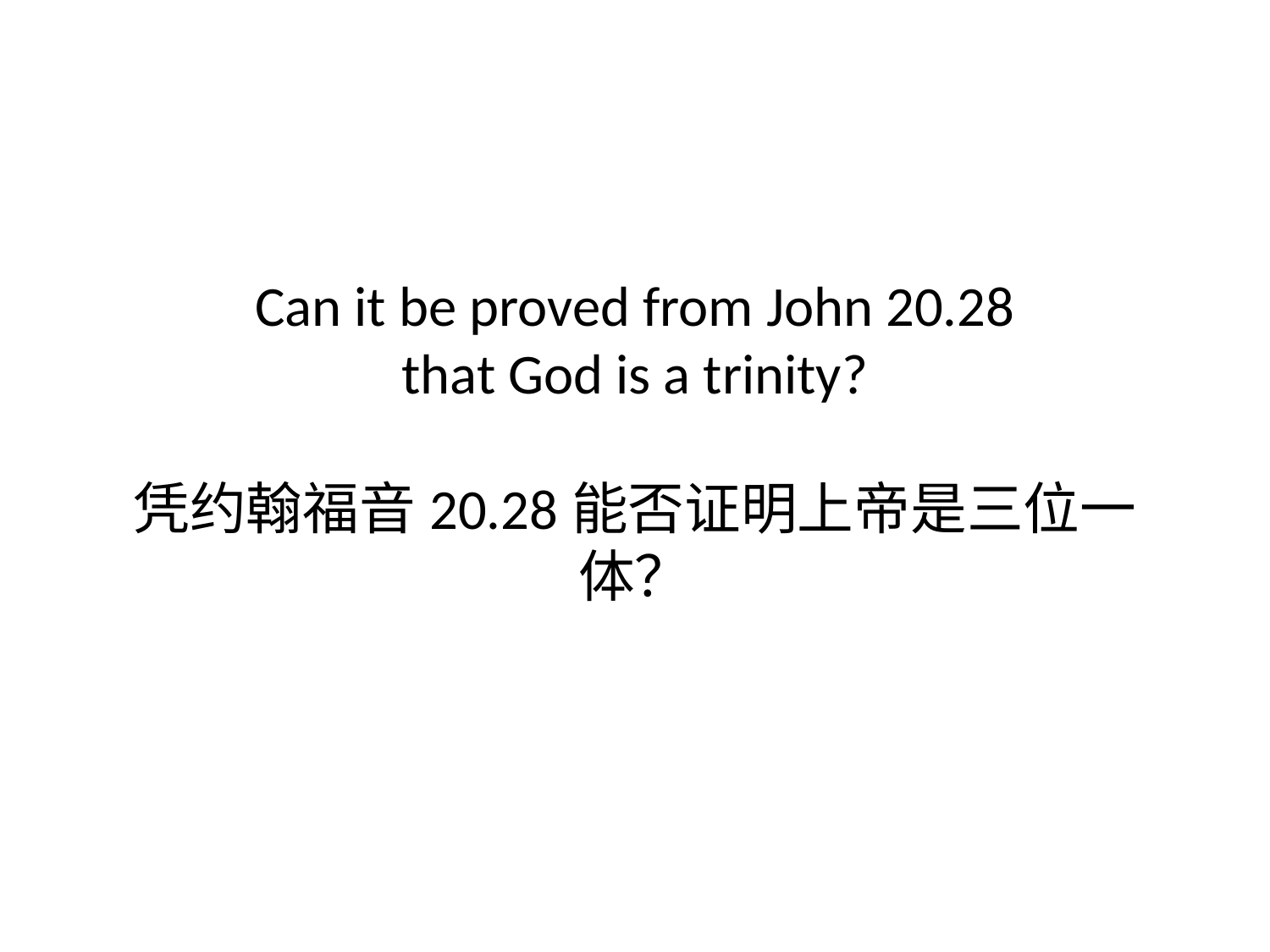

# Can it be proved from John 20.28 that God is a trinity? 凭约翰福音20.28能否证明上帝是三位一体？